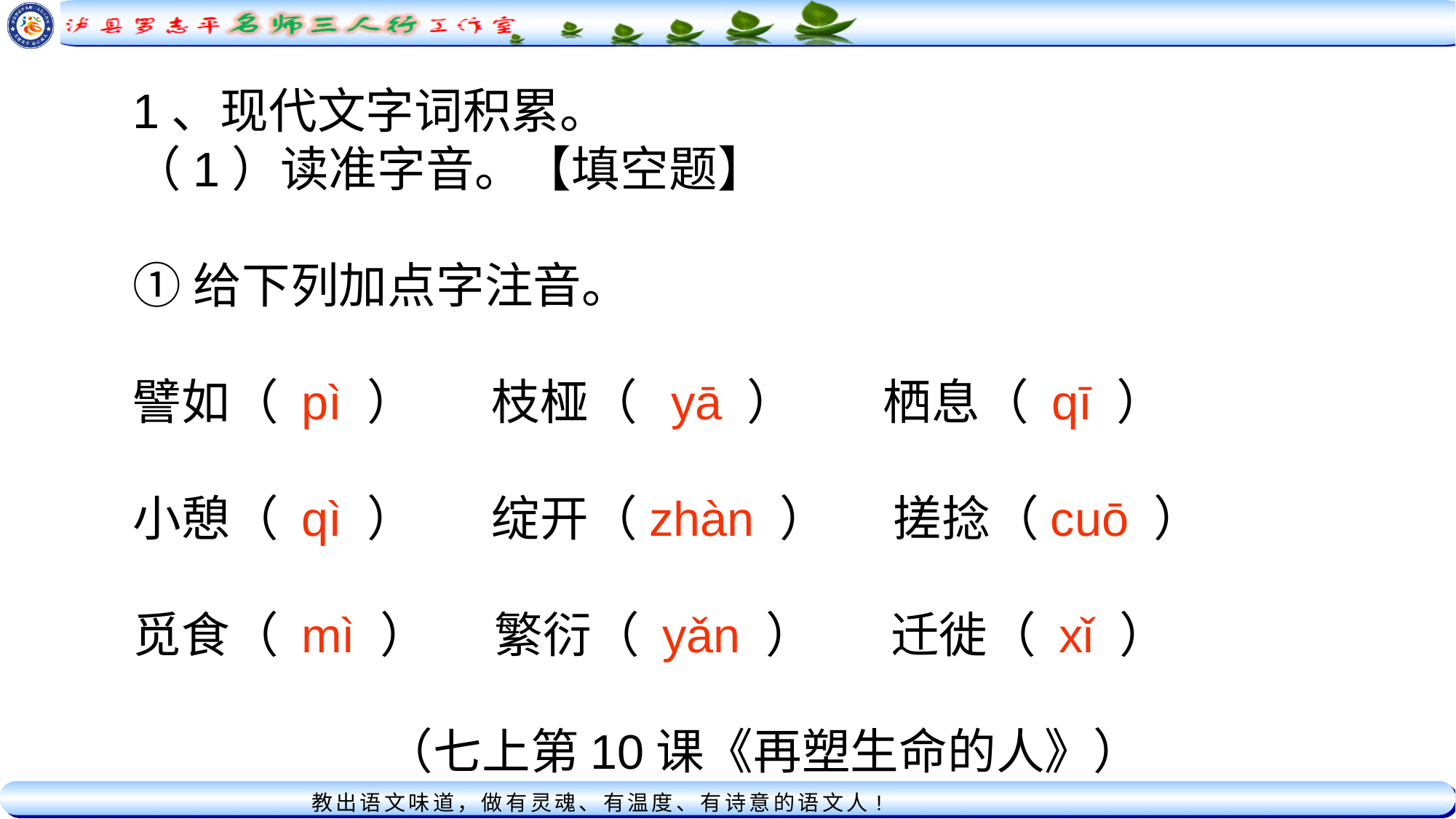

1、现代文字词积累。
（1）读准字音。【填空题】

①给下列加点字注音。

譬如（ pì ）       枝桠（  yā ）        栖息（ qī ）

小憩（ qì ）       绽开（zhàn ）      搓捻（cuō ）

觅食（ mì ）      繁衍（ yǎn ）       迁徙（ xǐ ）

                      （七上第10课《再塑生命的人》）